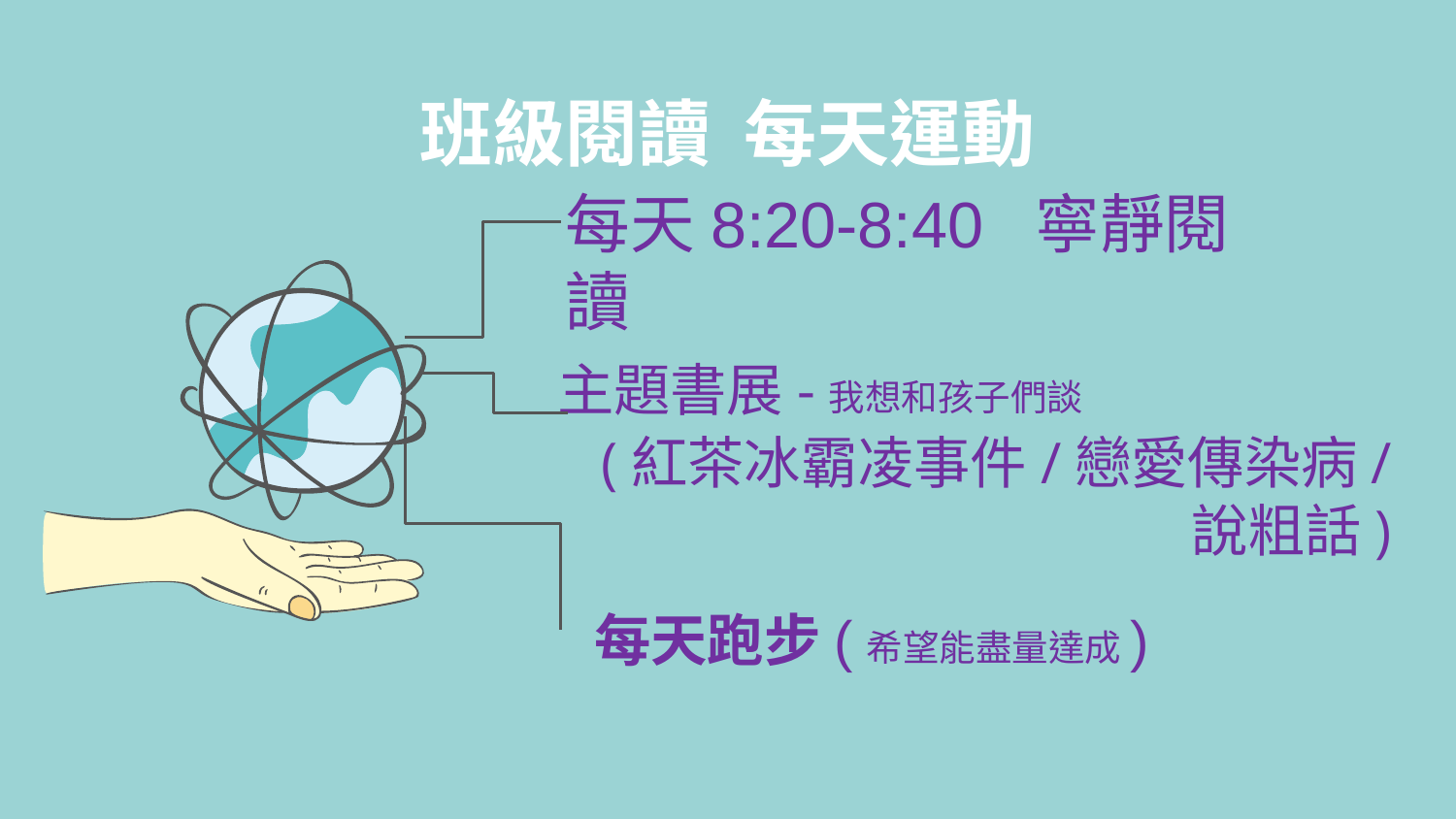

# 班級閱讀  每天運動
每天8:20-8:40  寧靜閱讀

主題書展-我想和孩子們談

(紅茶冰霸凌事件/戀愛傳染病/
說粗話)
每天跑步(希望能盡量達成)